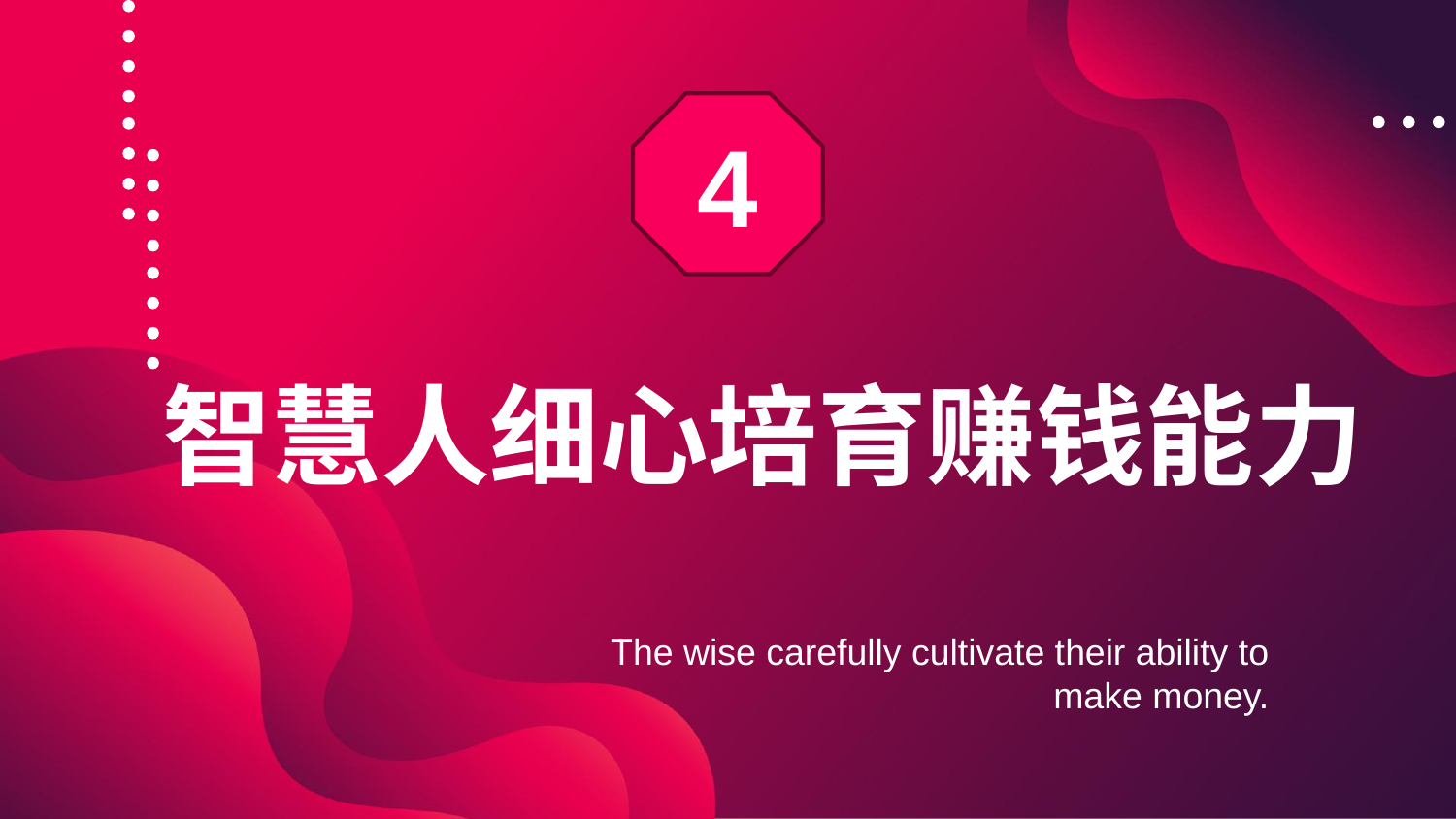

4

# 智慧人细心培育赚钱能力
The wise carefully cultivate their ability to make money.